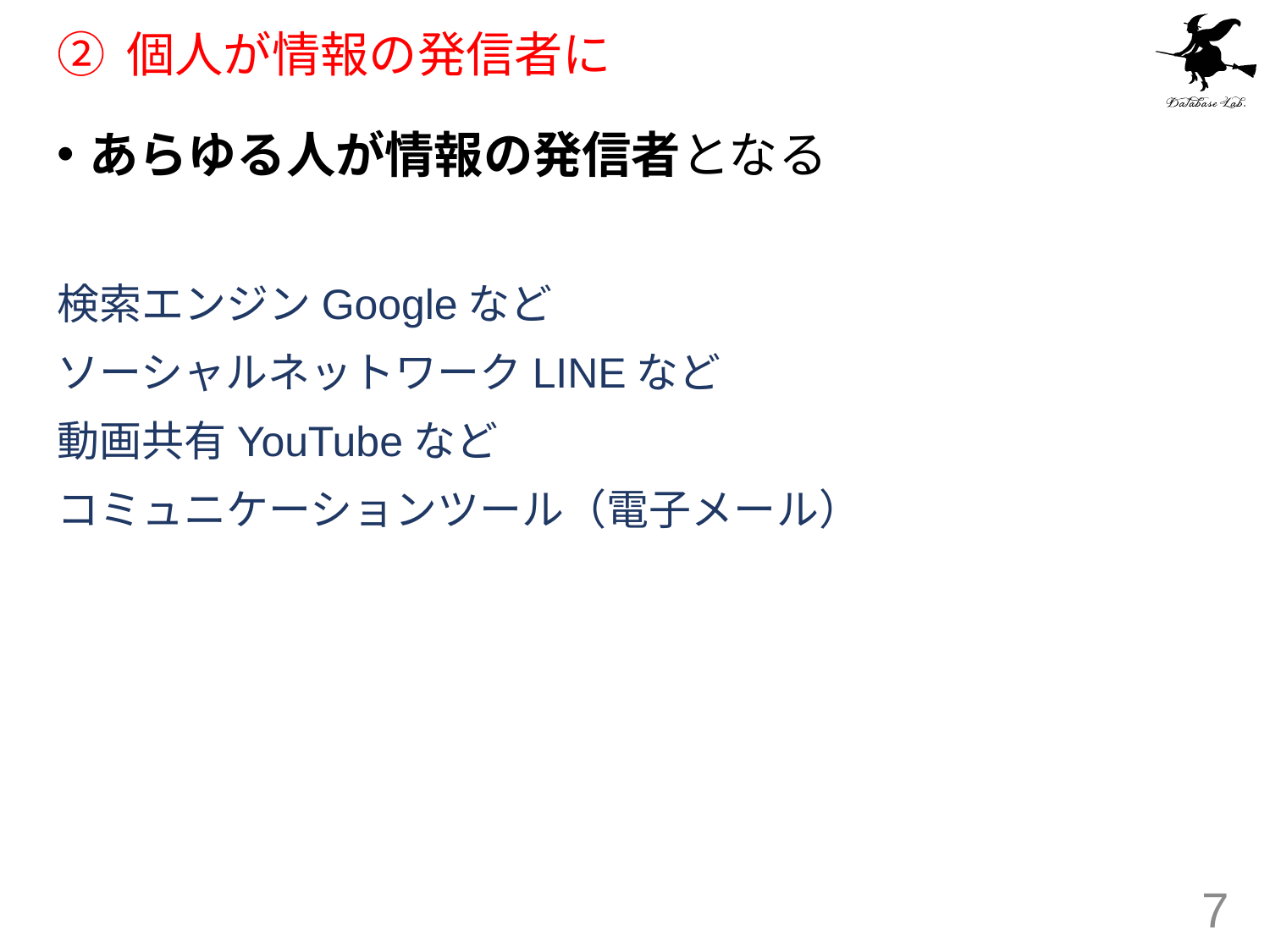

# ② 個人が情報の発信者に
あらゆる人が情報の発信者となる

検索エンジンGoogleなど
ソーシャルネットワークLINEなど
動画共有YouTubeなど
コミュニケーションツール（電子メール）
7